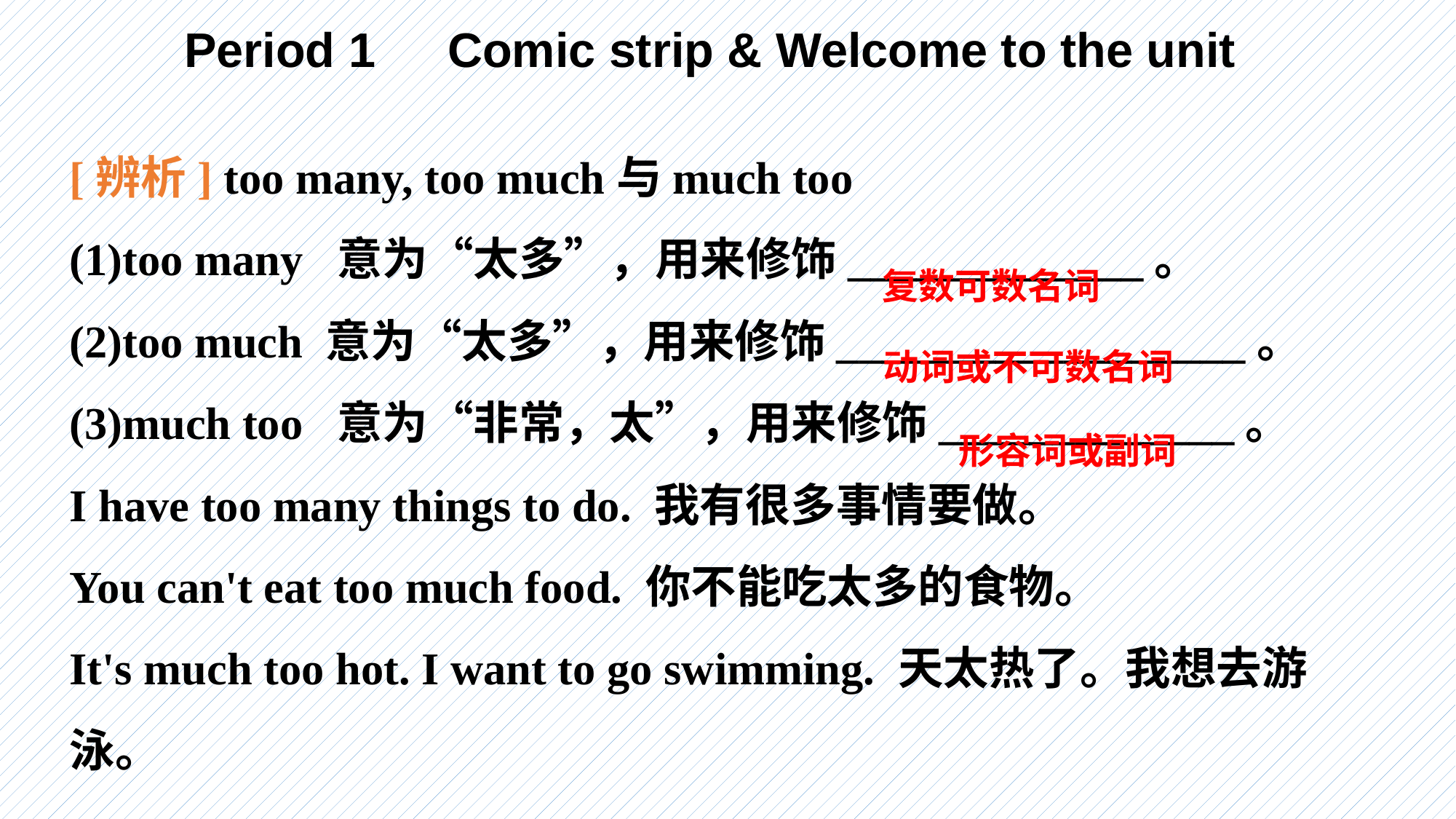

Period 1　Comic strip & Welcome to the unit
[辨析] too many, too much与much too
(1)too many  意为“太多”，用来修饰_____________。
(2)too much 意为“太多”，用来修饰__________________。
(3)much too  意为“非常，太”，用来修饰_____________。
I have too many things to do. 我有很多事情要做。
You can't eat too much food. 你不能吃太多的食物。
It's much too hot. I want to go swimming. 天太热了。我想去游泳。
复数可数名词
动词或不可数名词
形容词或副词